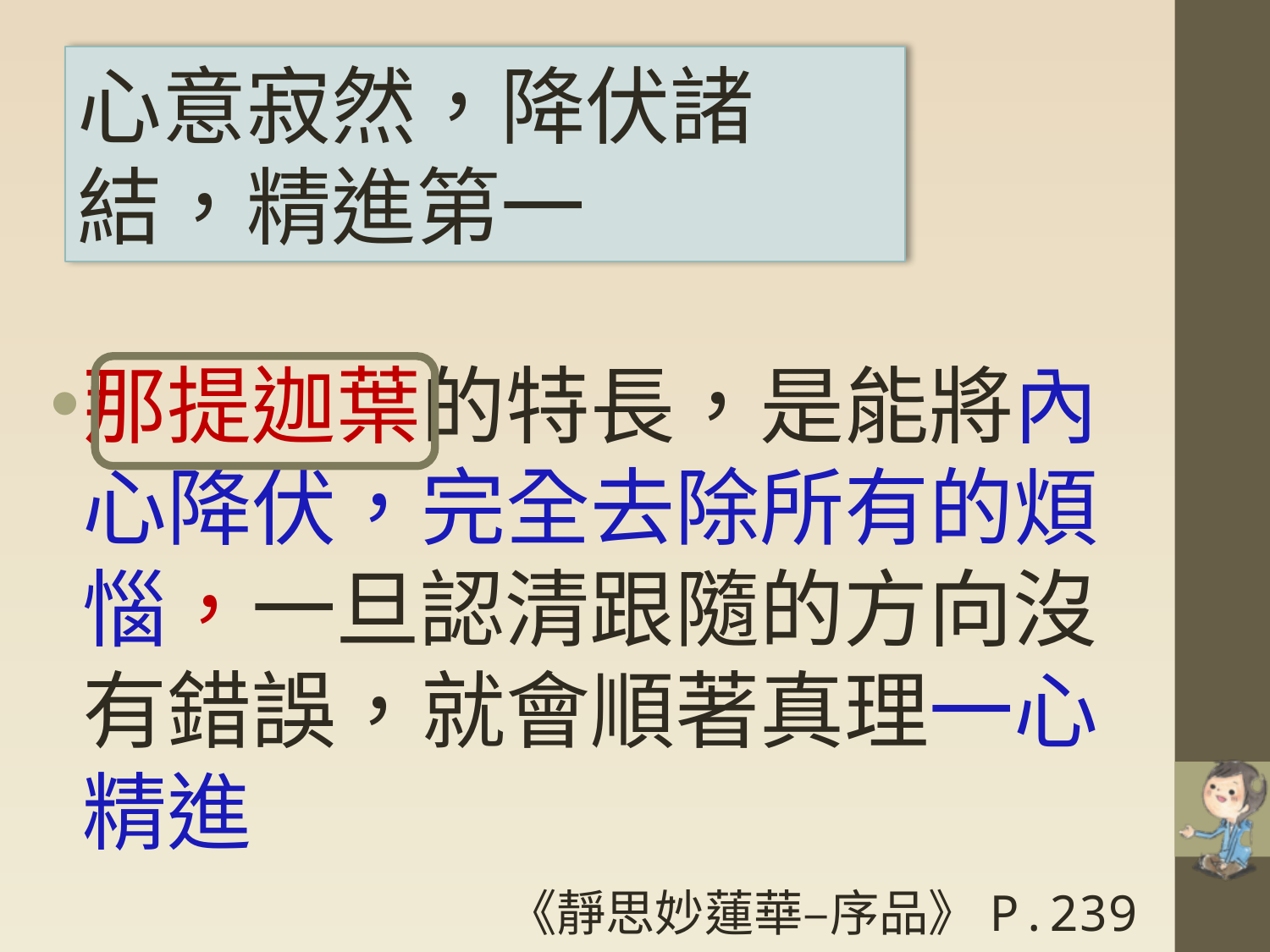

心意寂然，降伏諸結，精進第一
那提迦葉的特長，是能將內心降伏，完全去除所有的煩惱，一旦認清跟隨的方向沒有錯誤，就會順著真理一心精進

《靜思妙蓮華–序品》P.239